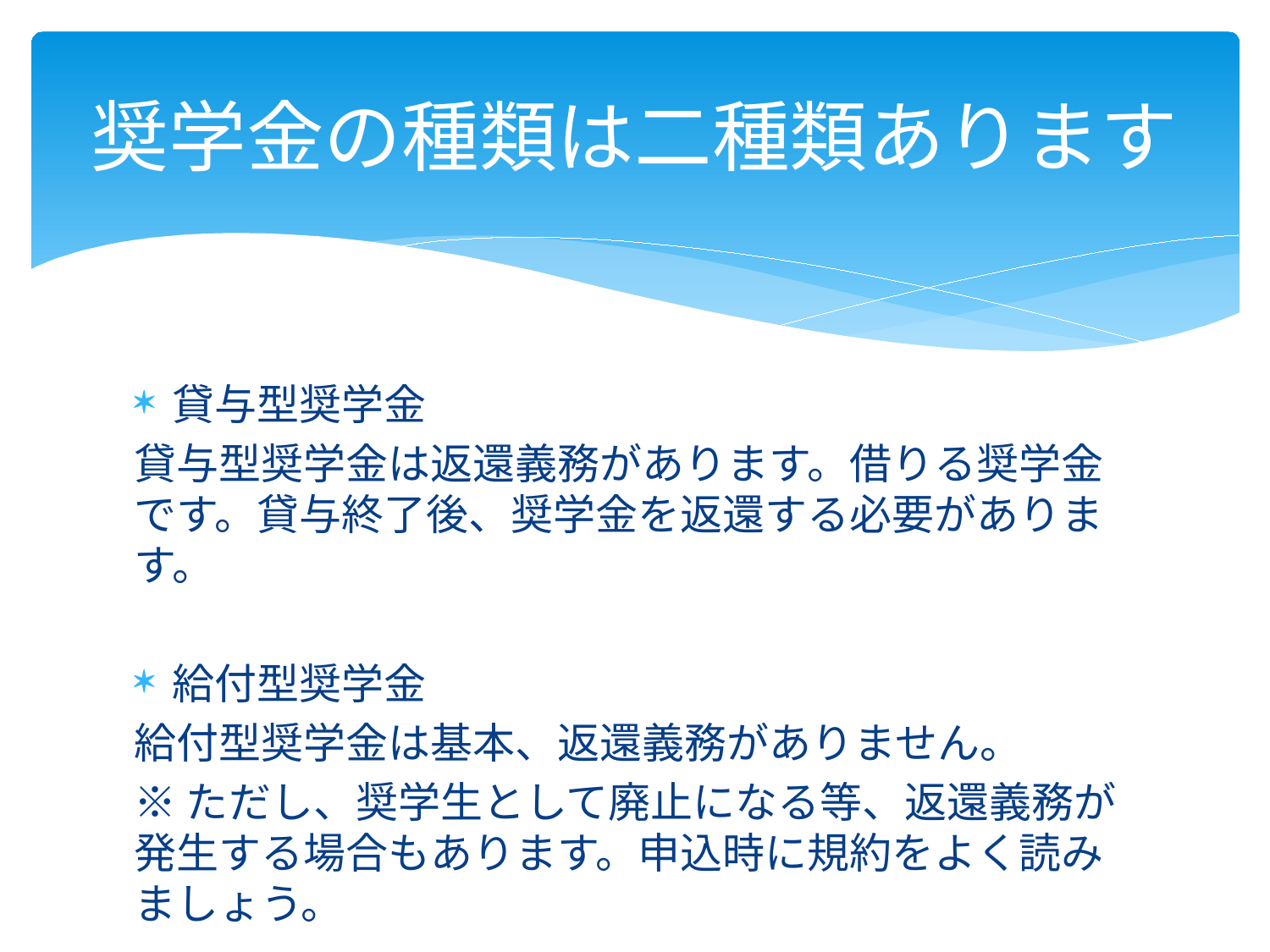

# 奨学金の種類は二種類あります
貸与型奨学金
貸与型奨学金は返還義務があります。借りる奨学金です。貸与終了後、奨学金を返還する必要があります。

給付型奨学金
給付型奨学金は基本、返還義務がありません。
※ただし、奨学生として廃止になる等、返還義務が発生する場合もあります。申込時に規約をよく読みましょう。